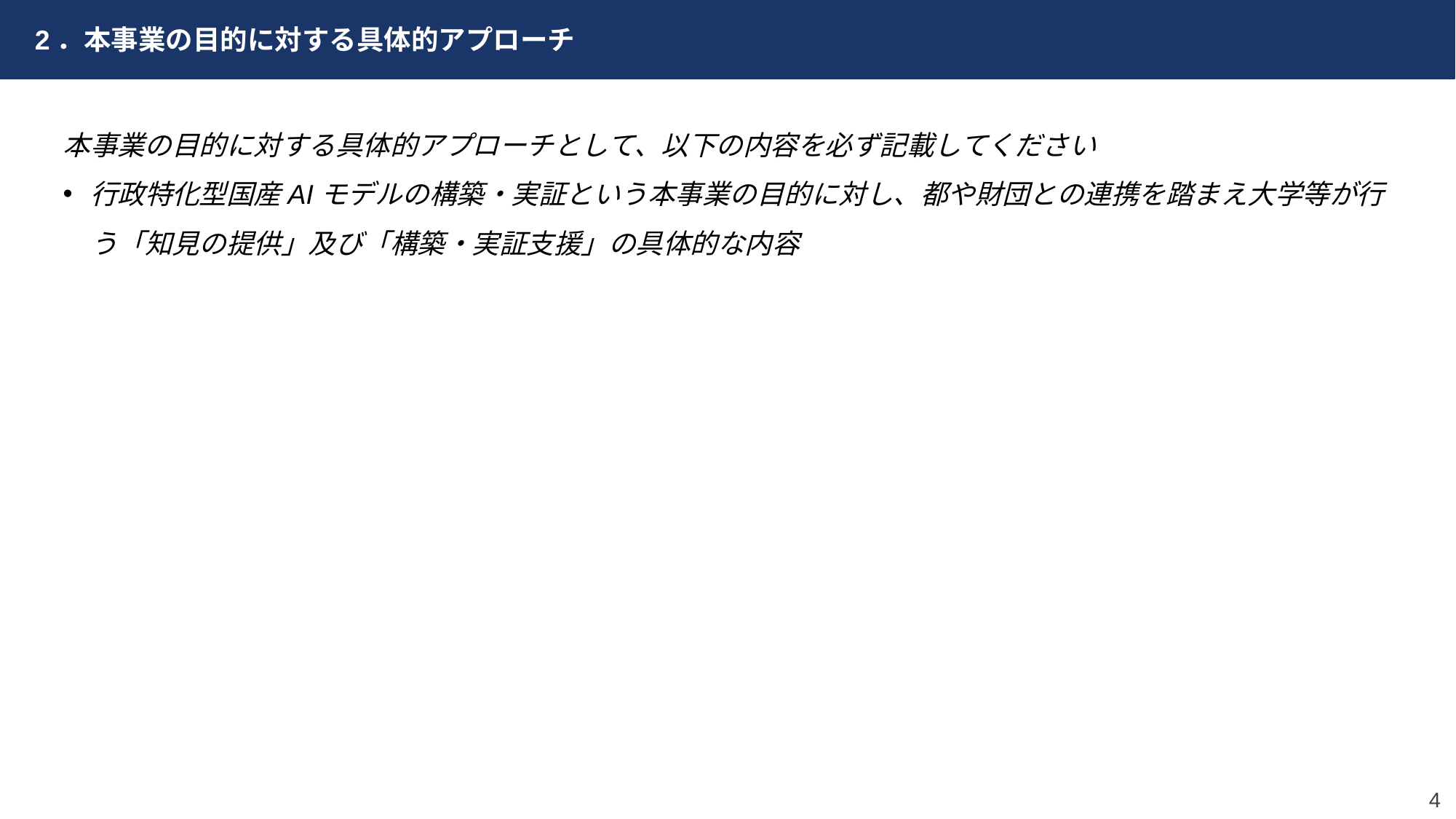

2．本事業の目的に対する具体的アプローチ
本事業の目的に対する具体的アプローチとして、以下の内容を必ず記載してください
行政特化型国産AIモデルの構築・実証という本事業の目的に対し、都や財団との連携を踏まえ大学等が行う「知見の提供」及び「構築・実証支援」の具体的な内容